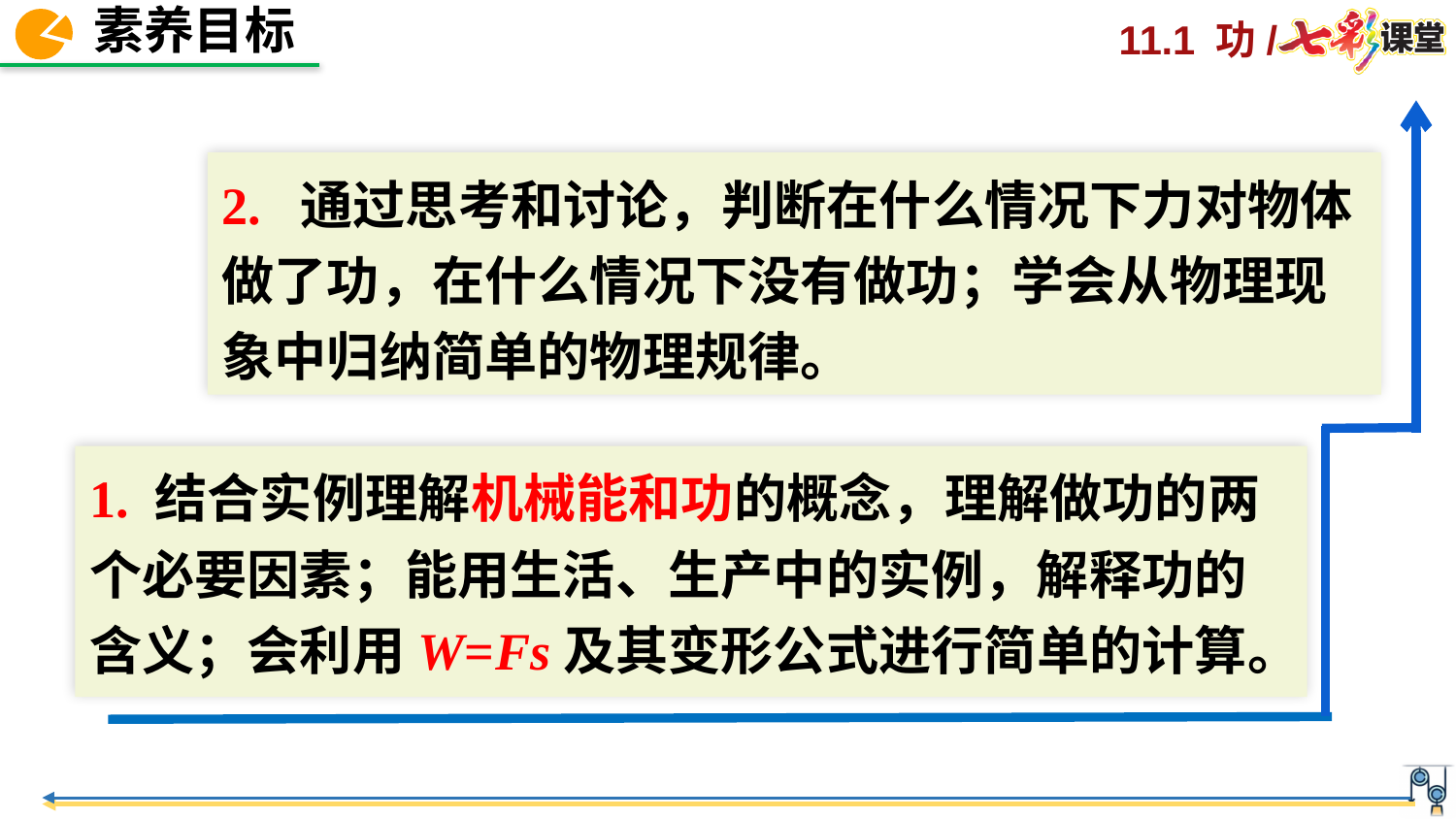

2.  通过思考和讨论，判断在什么情况下力对物体做了功，在什么情况下没有做功；学会从物理现象中归纳简单的物理规律。
1. 结合实例理解机械能和功的概念，理解做功的两个必要因素；能用生活、生产中的实例，解释功的含义；会利用W=Fs及其变形公式进行简单的计算。